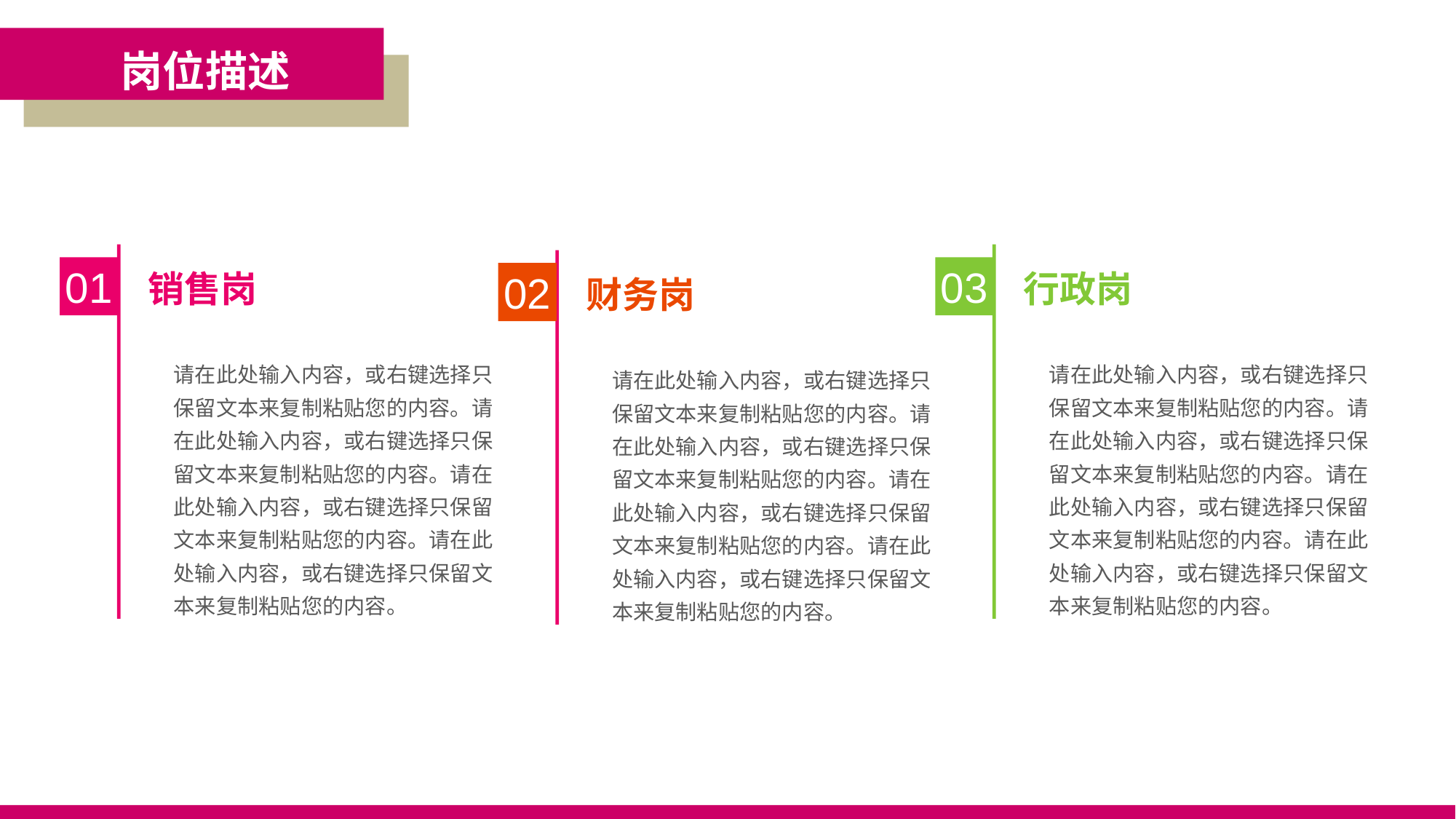

岗位描述
销售岗
行政岗

财务岗

01
03
02
请在此处输入内容，或右键选择只保留文本来复制粘贴您的内容。请在此处输入内容，或右键选择只保留文本来复制粘贴您的内容。请在此处输入内容，或右键选择只保留文本来复制粘贴您的内容。请在此处输入内容，或右键选择只保留文本来复制粘贴您的内容。
请在此处输入内容，或右键选择只保留文本来复制粘贴您的内容。请在此处输入内容，或右键选择只保留文本来复制粘贴您的内容。请在此处输入内容，或右键选择只保留文本来复制粘贴您的内容。请在此处输入内容，或右键选择只保留文本来复制粘贴您的内容。
请在此处输入内容，或右键选择只保留文本来复制粘贴您的内容。请在此处输入内容，或右键选择只保留文本来复制粘贴您的内容。请在此处输入内容，或右键选择只保留文本来复制粘贴您的内容。请在此处输入内容，或右键选择只保留文本来复制粘贴您的内容。